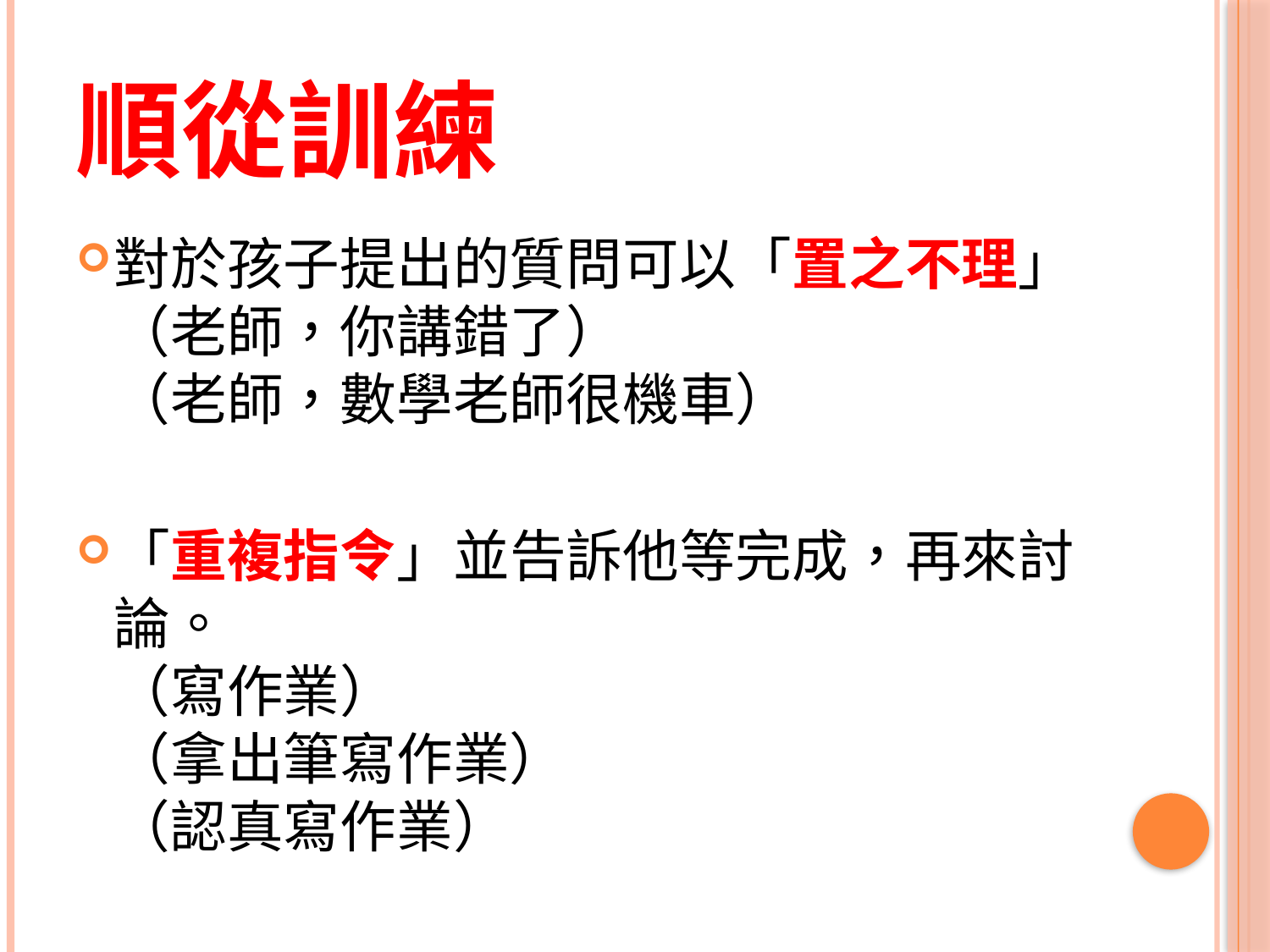

# 順從訓練
對於孩子提出的質問可以「置之不理」
（老師，你講錯了）
（老師，數學老師很機車）

「重複指令」並告訴他等完成，再來討論。
（寫作業）
（拿出筆寫作業）
（認真寫作業）